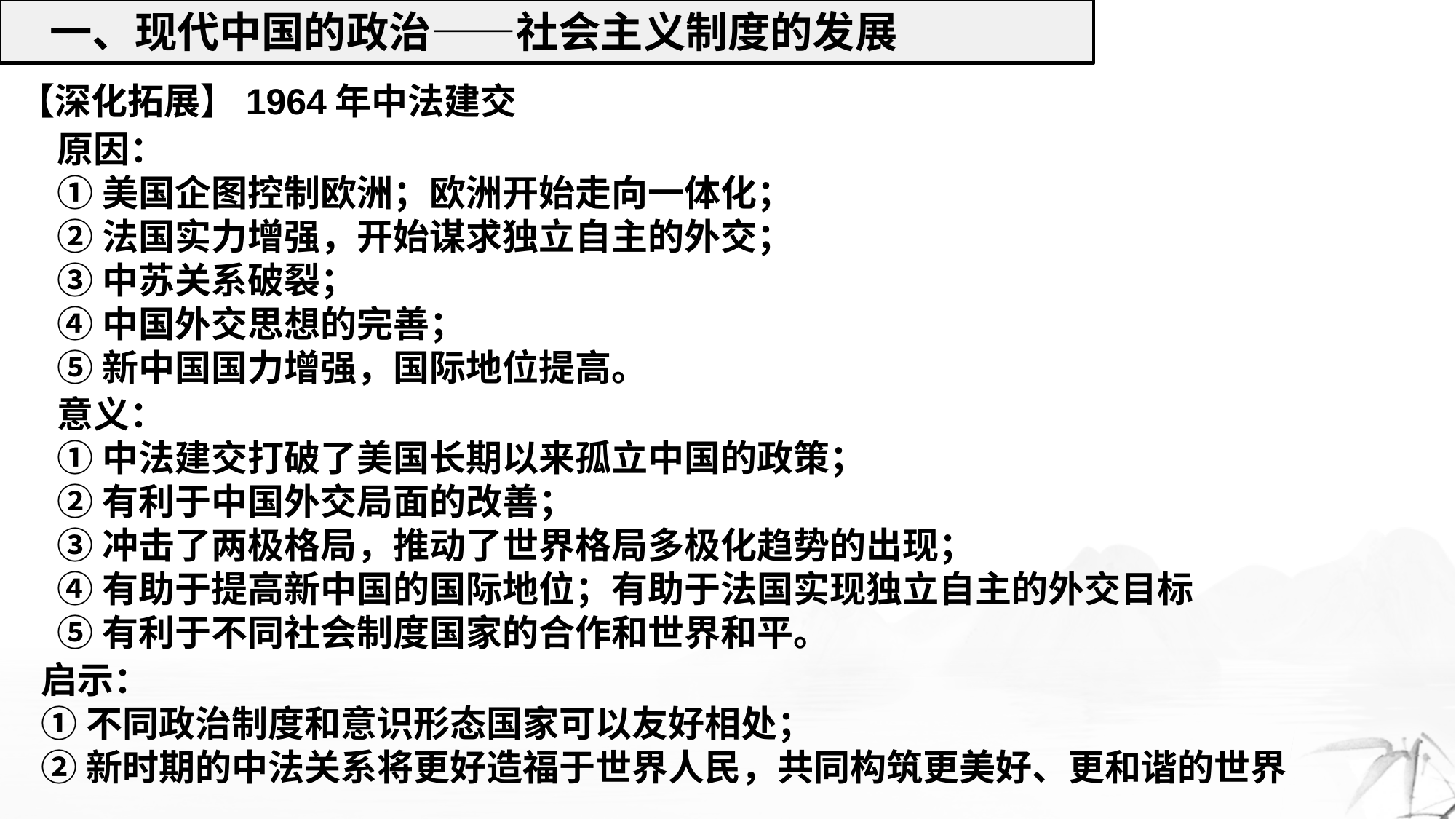

一、现代中国的政治——社会主义制度的发展
【深化拓展】1964年中法建交
原因：
①美国企图控制欧洲；欧洲开始走向一体化；
②法国实力增强，开始谋求独立自主的外交；
③中苏关系破裂；
④中国外交思想的完善；
⑤新中国国力增强，国际地位提高。
02
意义：
①中法建交打破了美国长期以来孤立中国的政策；
②有利于中国外交局面的改善；
③冲击了两极格局，推动了世界格局多极化趋势的出现；
④有助于提高新中国的国际地位；有助于法国实现独立自主的外交目标
⑤有利于不同社会制度国家的合作和世界和平。
稿定PPT，海量素材持续更新，上千款模板选择总有一款适合你
启示：
①不同政治制度和意识形态国家可以友好相处；
②新时期的中法关系将更好造福于世界人民，共同构筑更美好、更和谐的世界